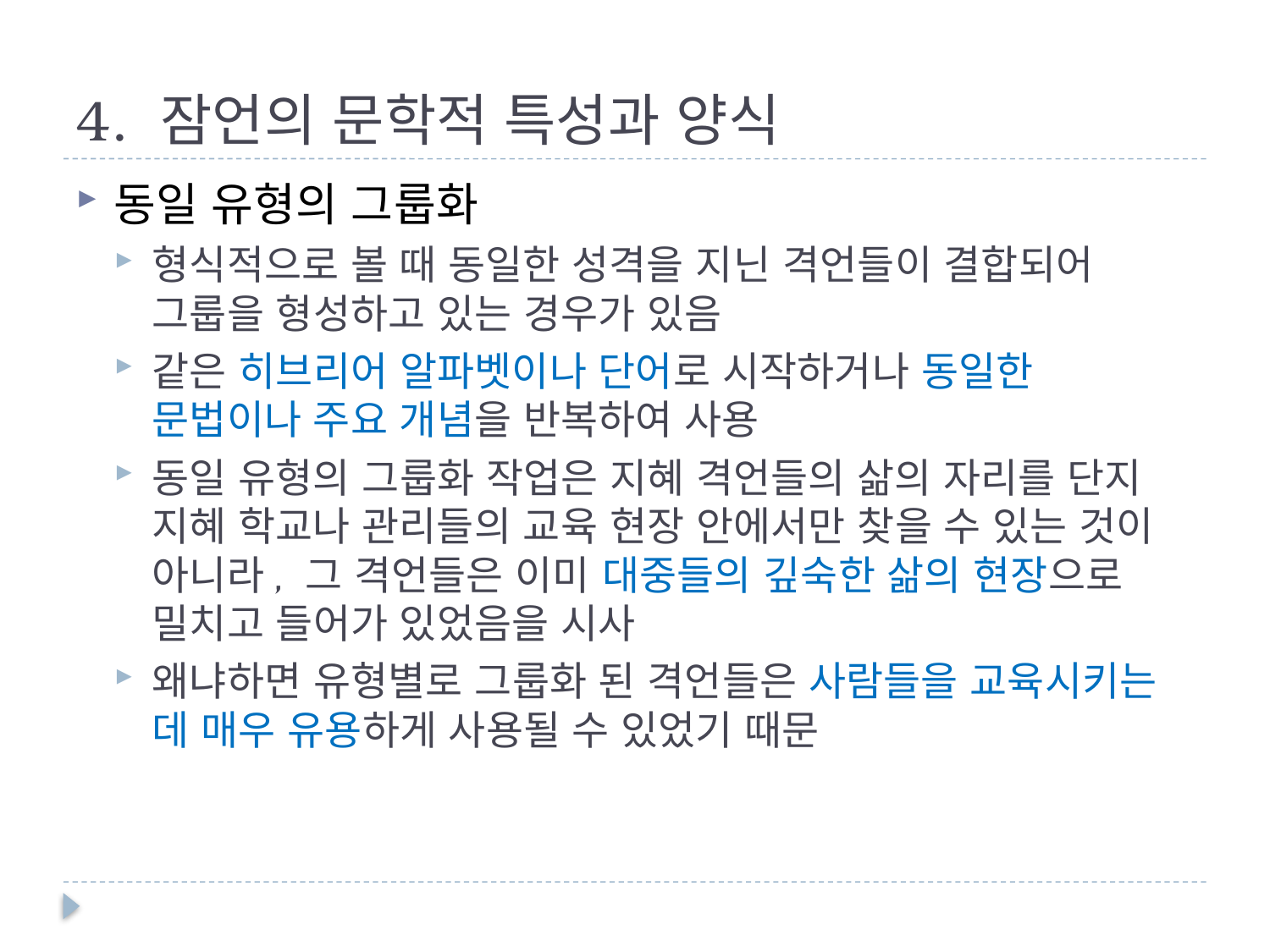

# 4. 잠언의 문학적 특성과 양식
동일 유형의 그룹화
형식적으로 볼 때 동일한 성격을 지닌 격언들이 결합되어 그룹을 형성하고 있는 경우가 있음
같은 히브리어 알파벳이나 단어로 시작하거나 동일한 문법이나 주요 개념을 반복하여 사용
동일 유형의 그룹화 작업은 지혜 격언들의 삶의 자리를 단지 지혜 학교나 관리들의 교육 현장 안에서만 찾을 수 있는 것이 아니라, 그 격언들은 이미 대중들의 깊숙한 삶의 현장으로 밀치고 들어가 있었음을 시사
왜냐하면 유형별로 그룹화 된 격언들은 사람들을 교육시키는 데 매우 유용하게 사용될 수 있었기 때문